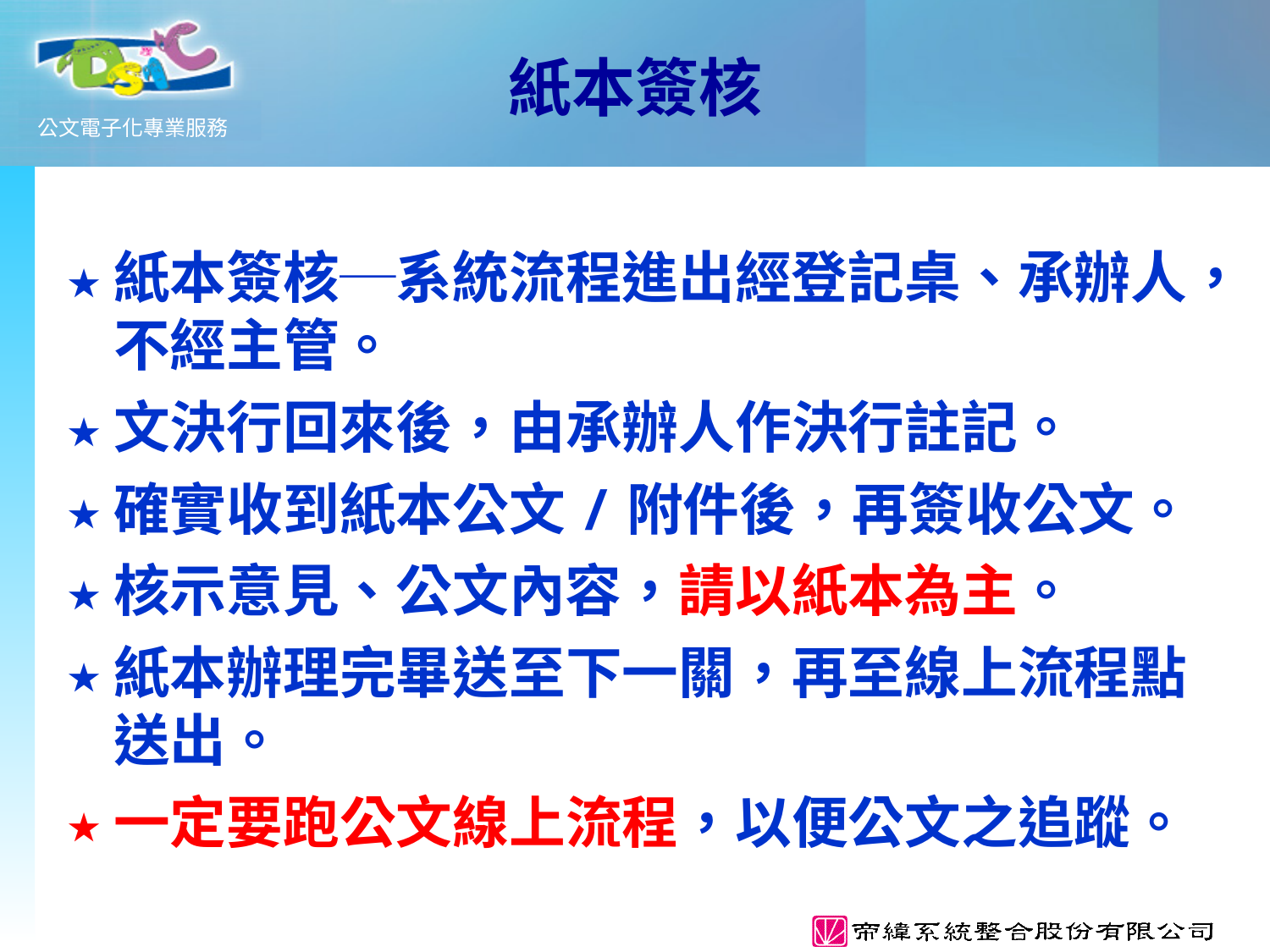

紙本簽核
紙本簽核─系統流程進出經登記桌、承辦人，不經主管。
文決行回來後，由承辦人作決行註記。
確實收到紙本公文/附件後，再簽收公文。
核示意見、公文內容，請以紙本為主。
紙本辦理完畢送至下一關，再至線上流程點送出。
一定要跑公文線上流程，以便公文之追蹤。